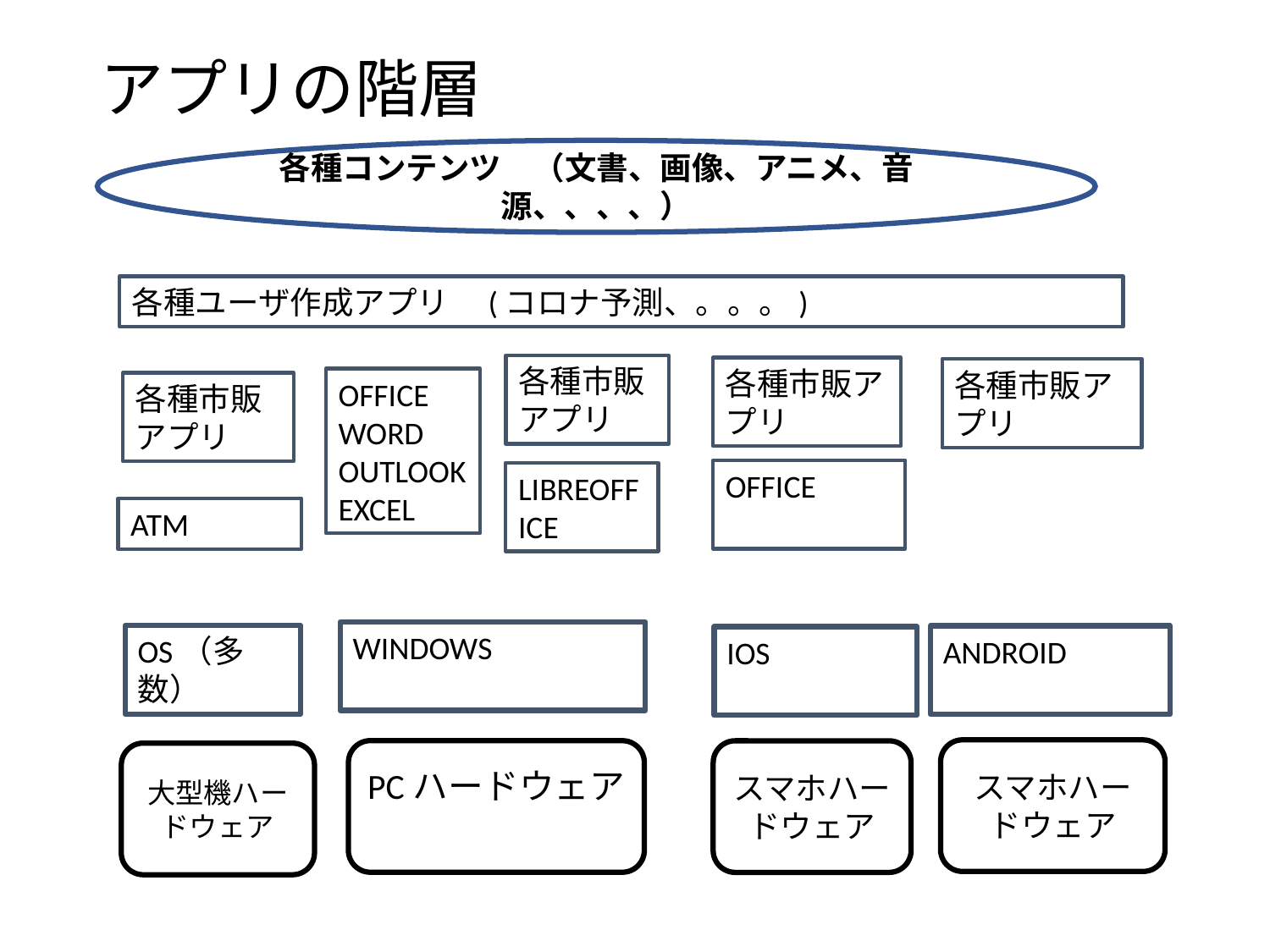

# アプリの階層
各種コンテンツ　（文書、画像、アニメ、音源、、、、）

各種ユーザ作成アプリ　(コロナ予測、。。。)
各種市販アプリ
各種市販アプリ
各種市販アプリ
OFFICE
WORD OUTLOOK
EXCEL
各種市販アプリ
OFFICE

LIBREOFFICE
ATM
WINDOWS

OS（多数）
ANDROID

IOS

スマホハードウェア
PCハードウェアドウェア
スマホハードウェア
大型機ハードウェア